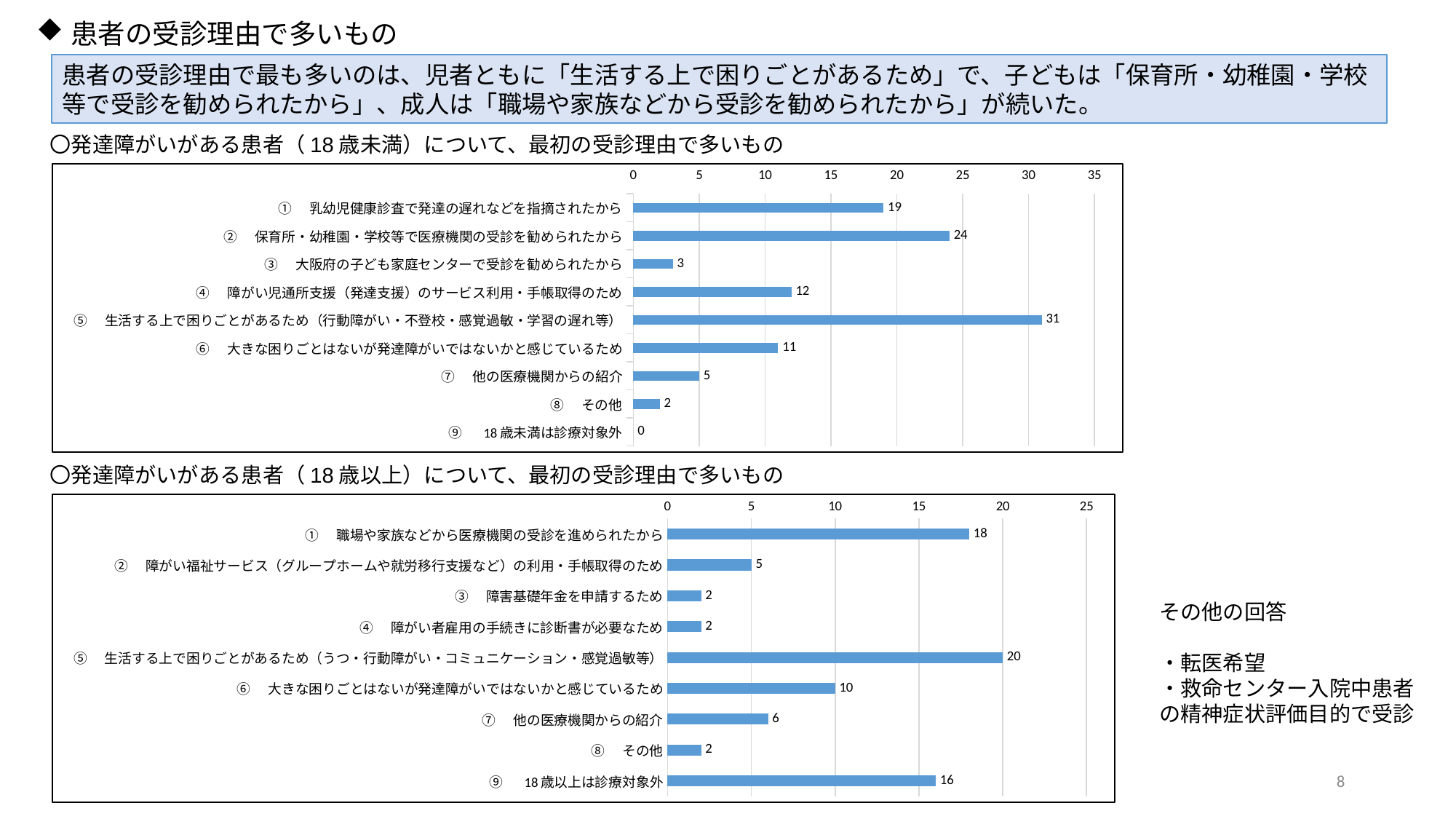

患者の受診理由で多いもの
患者の受診理由で最も多いのは、児者ともに「生活する上で困りごとがあるため」で、子どもは「保育所・幼稚園・学校等で受診を勧められたから」、成人は「職場や家族などから受診を勧められたから」が続いた。
〇発達障がいがある患者（18歳未満）について、最初の受診理由で多いもの

### Chart

| Category |  |
|---|---|
| ①　乳幼児健康診査で発達の遅れなどを指摘されたから | 19.0 |
| ②　保育所・幼稚園・学校等で医療機関の受診を勧められたから | 24.0 |
| ③　大阪府の子ども家庭センターで受診を勧められたから | 3.0 |
| ④　障がい児通所支援（発達支援）のサービス利用・手帳取得のため | 12.0 |
| ⑤　生活する上で困りごとがあるため（行動障がい・不登校・感覚過敏・学習の遅れ等） | 31.0 |
| ⑥　大きな困りごとはないが発達障がいではないかと感じているため | 11.0 |
| ⑦　他の医療機関からの紹介 | 5.0 |
| ⑧　その他 | 2.0 |
| ⑨　18歳未満は診療対象外 | 0.0 |
〇発達障がいがある患者（18歳以上）について、最初の受診理由で多いもの

### Chart

| Category |  |
|---|---|
| ①　職場や家族などから医療機関の受診を進められたから | 18.0 |
| ②　障がい福祉サービス（グループホームや就労移行支援など）の利用・手帳取得のため | 5.0 |
| ③　障害基礎年金を申請するため | 2.0 |
| ④　障がい者雇用の手続きに診断書が必要なため | 2.0 |
| ⑤　生活する上で困りごとがあるため（うつ・行動障がい・コミュニケーション・感覚過敏等） | 20.0 |
| ⑥　大きな困りごとはないが発達障がいではないかと感じているため | 10.0 |
| ⑦　他の医療機関からの紹介 | 6.0 |
| ⑧　その他 | 2.0 |
| ⑨　18歳以上は診療対象外 | 16.0 |
その他の回答

・転医希望
・救命センター入院中患者の精神症状評価目的で受診
8